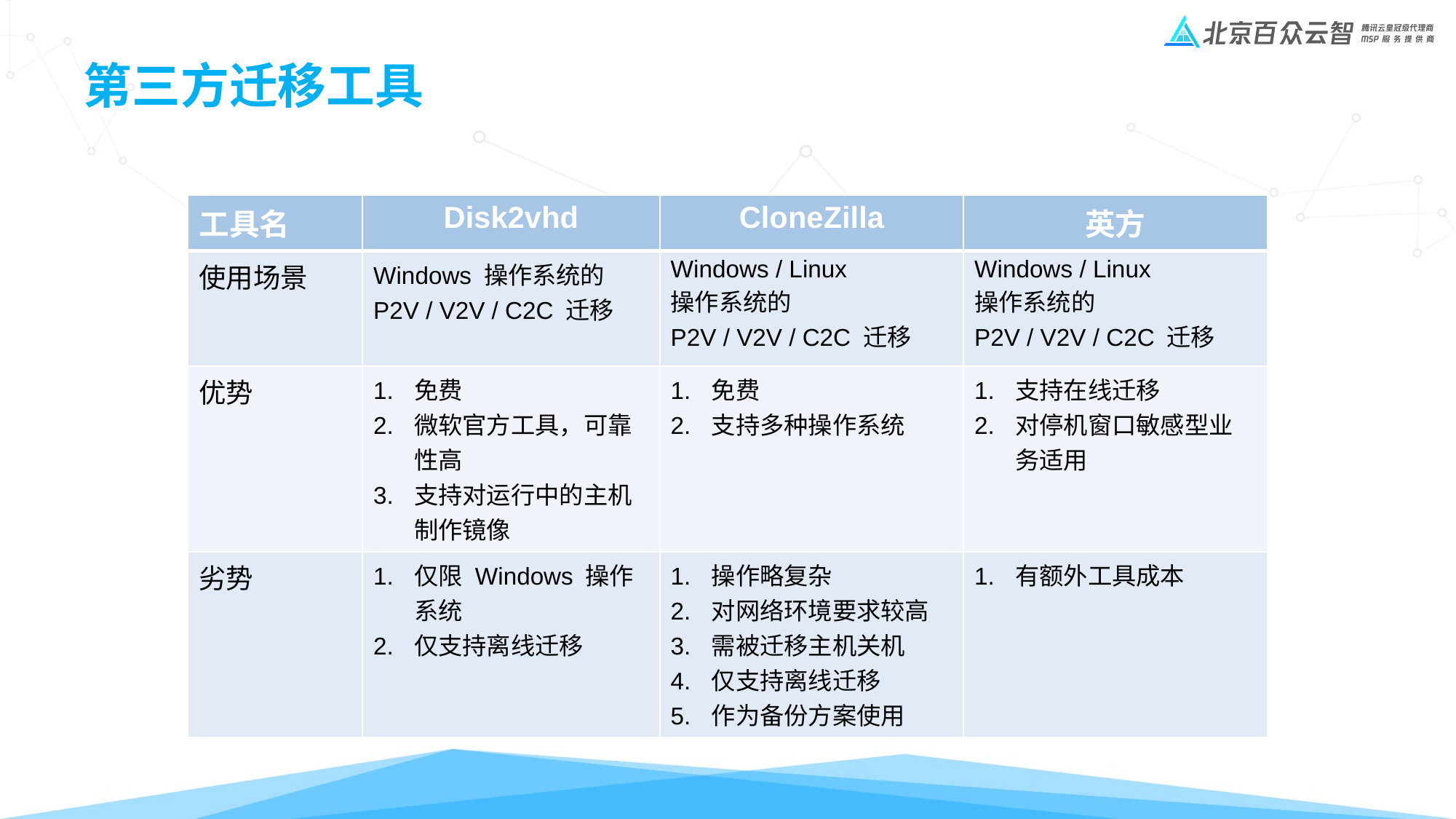

# 第三方迁移工具
| 工具名 | Disk2vhd | CloneZilla | 英方 |
| --- | --- | --- | --- |
| 使用场景 | Windows 操作系统的 P2V / V2V / C2C 迁移 | Windows / Linux 操作系统的 P2V / V2V / C2C 迁移 | Windows / Linux 操作系统的 P2V / V2V / C2C 迁移 |
| 优势 | 免费 微软官方工具，可靠性高 支持对运行中的主机制作镜像 | 免费 支持多种操作系统 | 支持在线迁移 对停机窗口敏感型业务适用 |
| 劣势 | 仅限 Windows 操作系统 仅支持离线迁移 | 操作略复杂 对网络环境要求较高 需被迁移主机关机 仅支持离线迁移 作为备份方案使用 | 有额外工具成本 |